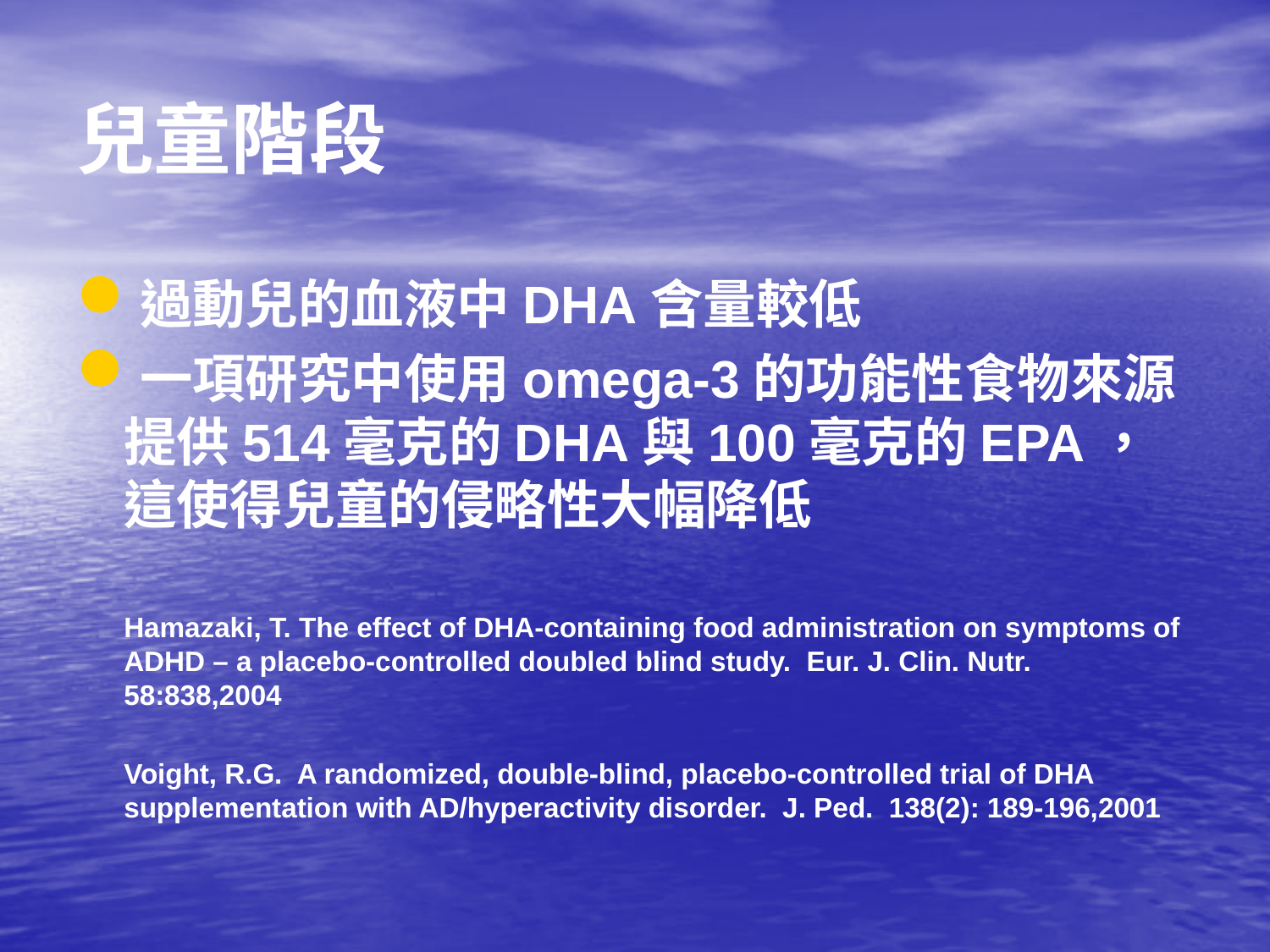

# 兒童階段
過動兒的血液中DHA含量較低
一項研究中使用omega-3的功能性食物來源提供514毫克的DHA與100毫克的EPA，這使得兒童的侵略性大幅降低

	Hamazaki, T. The effect of DHA-containing food administration on symptoms of ADHD – a placebo-controlled doubled blind study.  Eur. J. Clin. Nutr. 58:838,2004

	Voight, R.G.  A randomized, double-blind, placebo-controlled trial of DHA supplementation with AD/hyperactivity disorder.  J. Ped.  138(2): 189-196,2001